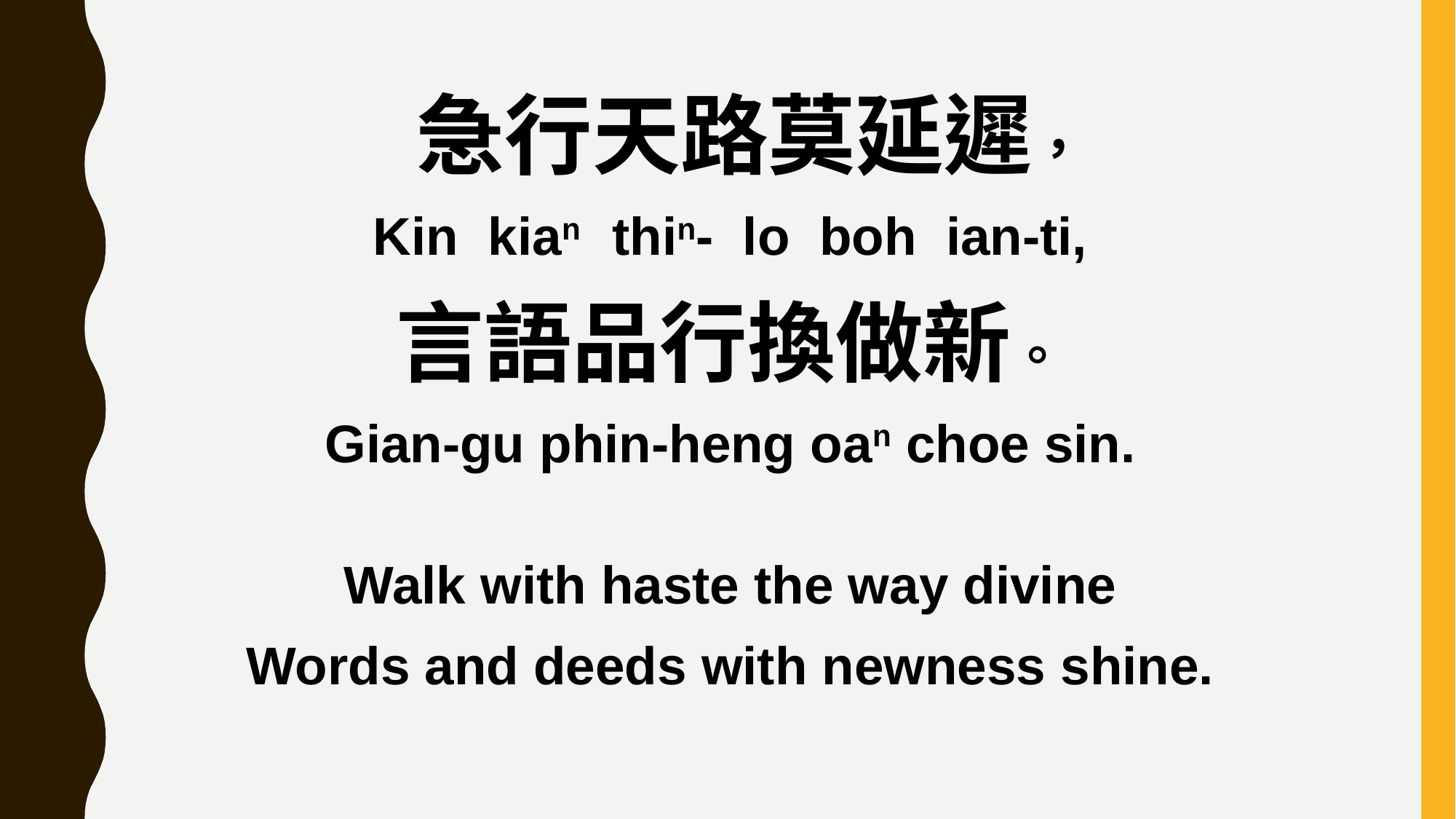

急行天路莫延遲，
Kin  kian   thin-  lo  boh  ian-ti,
言語品行換做新。
Gian-gu phin-heng oan choe sin.

Walk with haste the way divine
Words and deeds with newness shine.